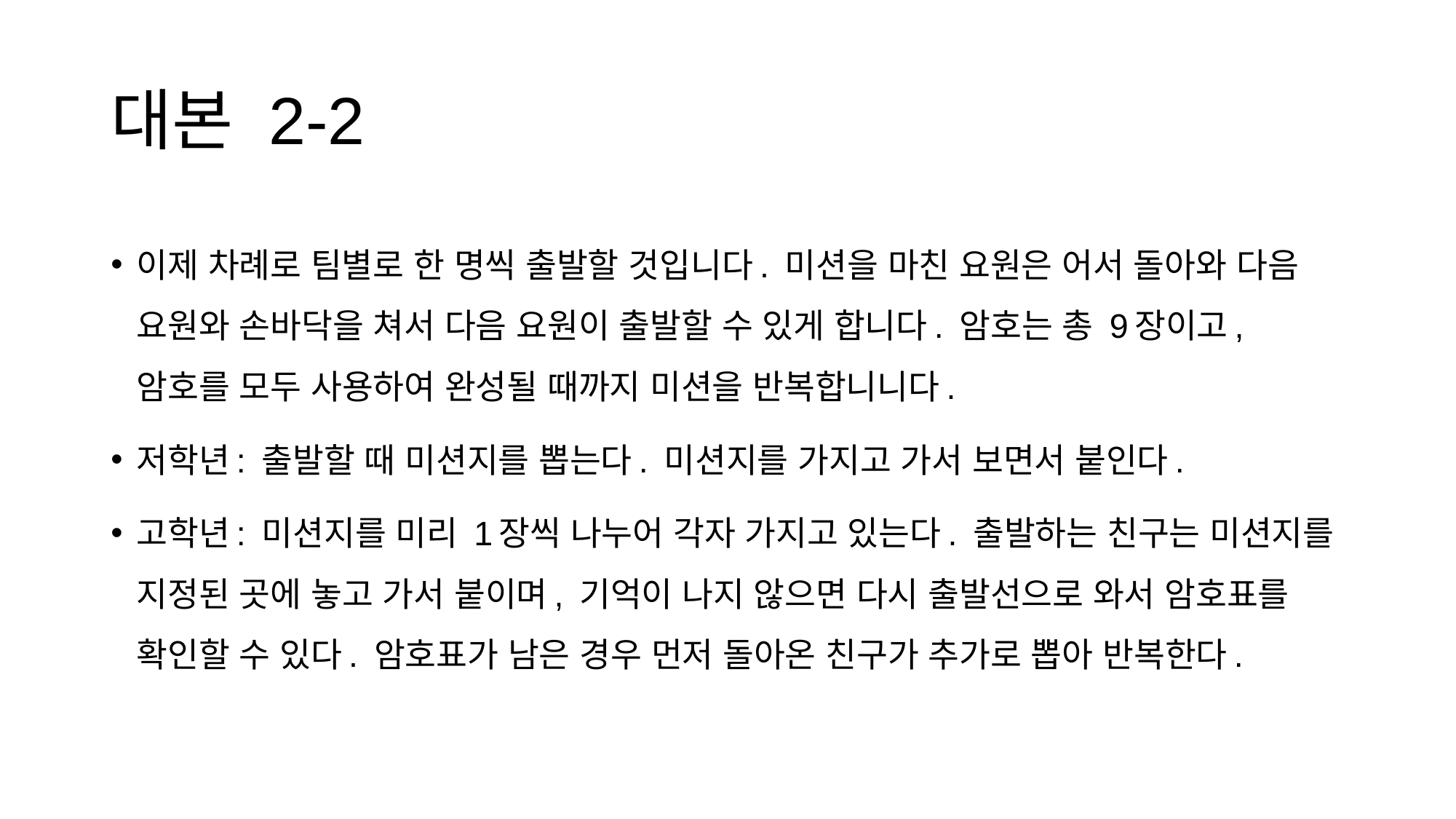

# 대본 2-2
이제 차례로 팀별로 한 명씩 출발할 것입니다. 미션을 마친 요원은 어서 돌아와 다음 요원와 손바닥을 쳐서 다음 요원이 출발할 수 있게 합니다. 암호는 총 9장이고, 암호를 모두 사용하여 완성될 때까지 미션을 반복합니니다.
저학년: 출발할 때 미션지를 뽑는다. 미션지를 가지고 가서 보면서 붙인다.
고학년: 미션지를 미리 1장씩 나누어 각자 가지고 있는다. 출발하는 친구는 미션지를 지정된 곳에 놓고 가서 붙이며, 기억이 나지 않으면 다시 출발선으로 와서 암호표를 확인할 수 있다. 암호표가 남은 경우 먼저 돌아온 친구가 추가로 뽑아 반복한다.